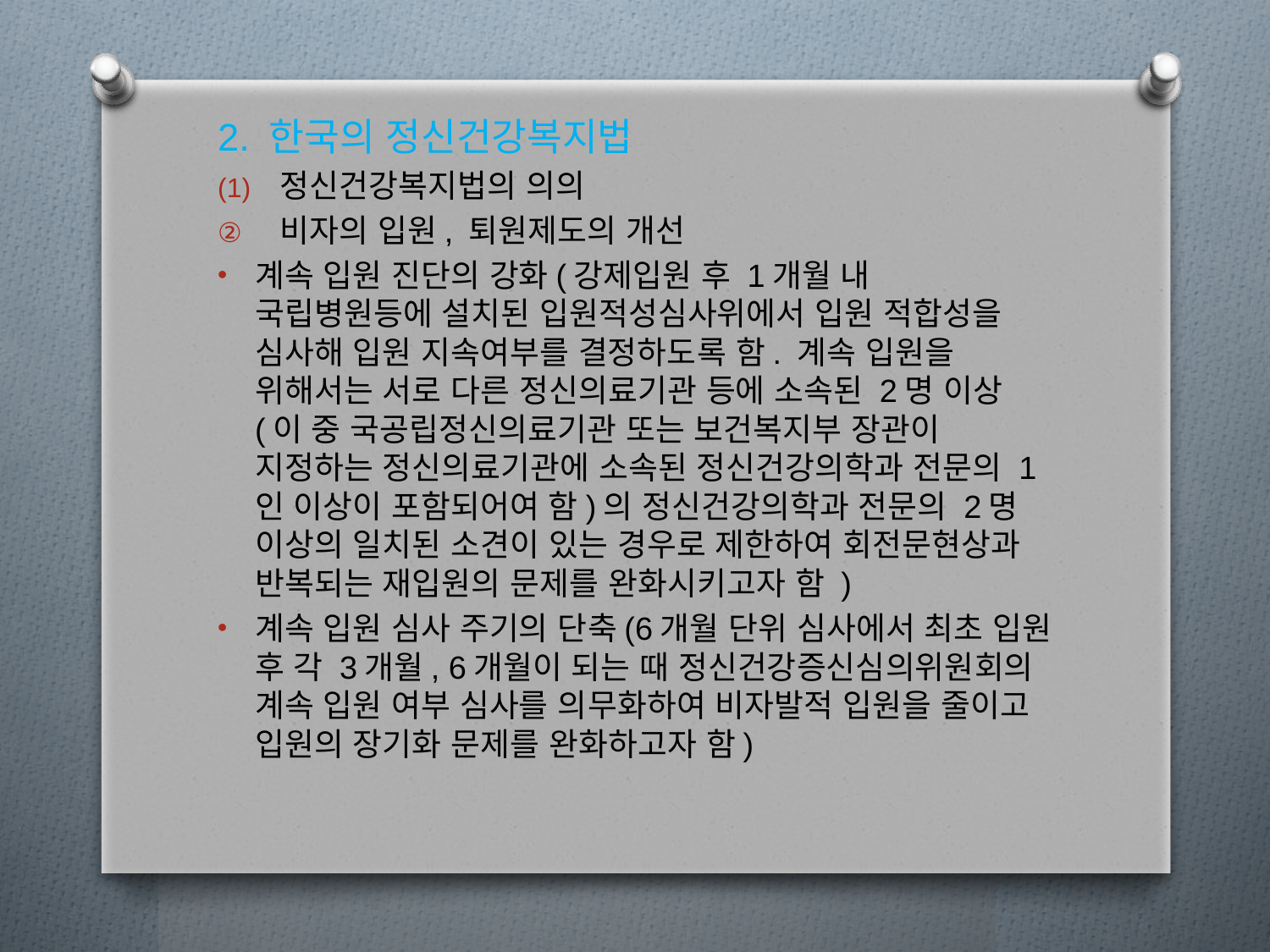

2. 한국의 정신건강복지법
정신건강복지법의 의의
비자의 입원, 퇴원제도의 개선
계속 입원 진단의 강화(강제입원 후 1개월 내 국립병원등에 설치된 입원적성심사위에서 입원 적합성을 심사해 입원 지속여부를 결정하도록 함. 계속 입원을 위해서는 서로 다른 정신의료기관 등에 소속된 2명 이상(이 중 국공립정신의료기관 또는 보건복지부 장관이 지정하는 정신의료기관에 소속된 정신건강의학과 전문의 1인 이상이 포함되어여 함)의 정신건강의학과 전문의 2명 이상의 일치된 소견이 있는 경우로 제한하여 회전문현상과 반복되는 재입원의 문제를 완화시키고자 함 )
계속 입원 심사 주기의 단축(6개월 단위 심사에서 최초 입원 후 각 3개월, 6개월이 되는 때 정신건강증신심의위원회의 계속 입원 여부 심사를 의무화하여 비자발적 입원을 줄이고 입원의 장기화 문제를 완화하고자 함)